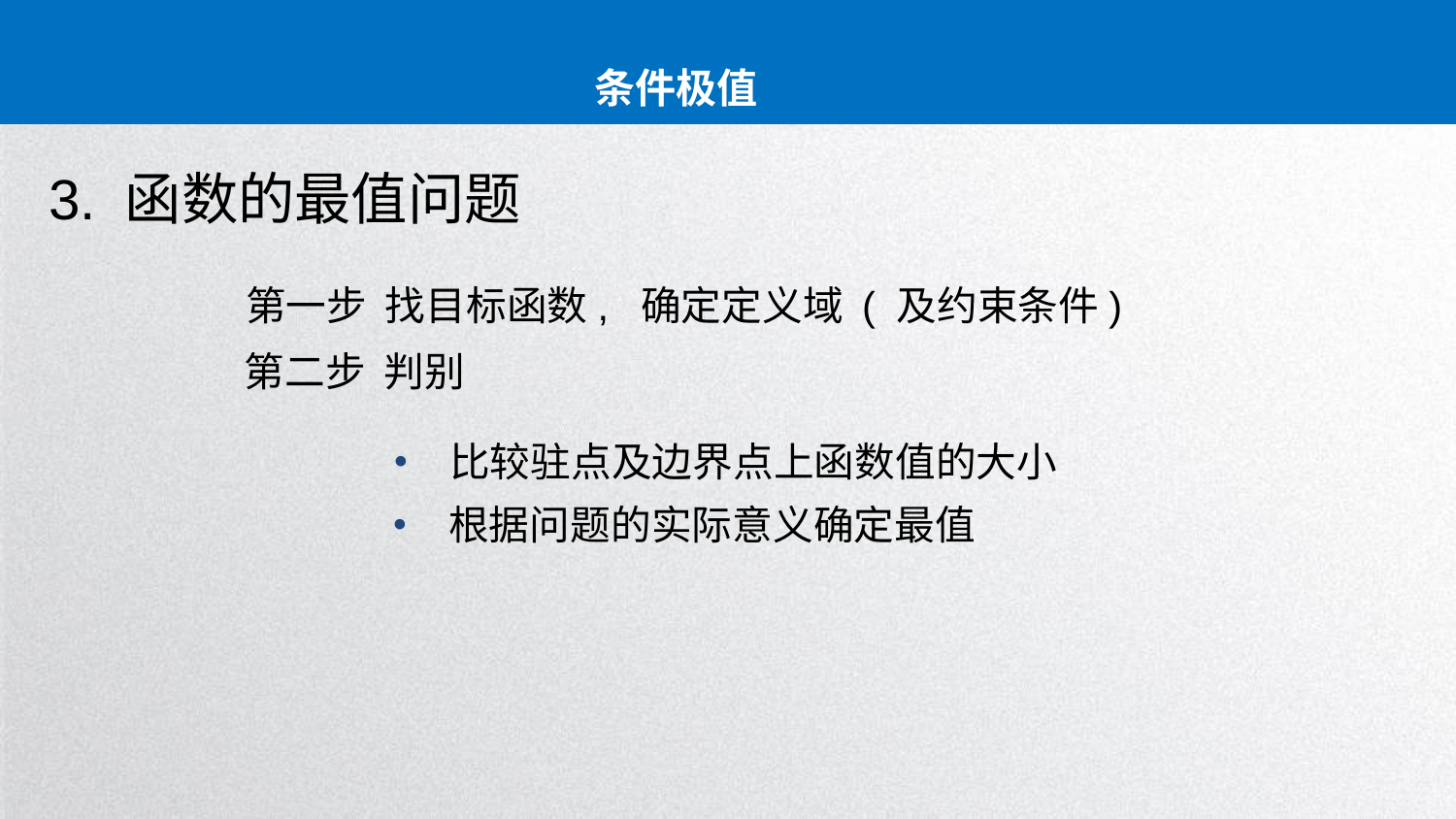

条件极值
3. 函数的最值问题

第一步  找目标函数,  确定定义域 ( 及约束条件)
第二步  判别
•  比较驻点及边界点上函数值的大小
•  根据问题的实际意义确定最值